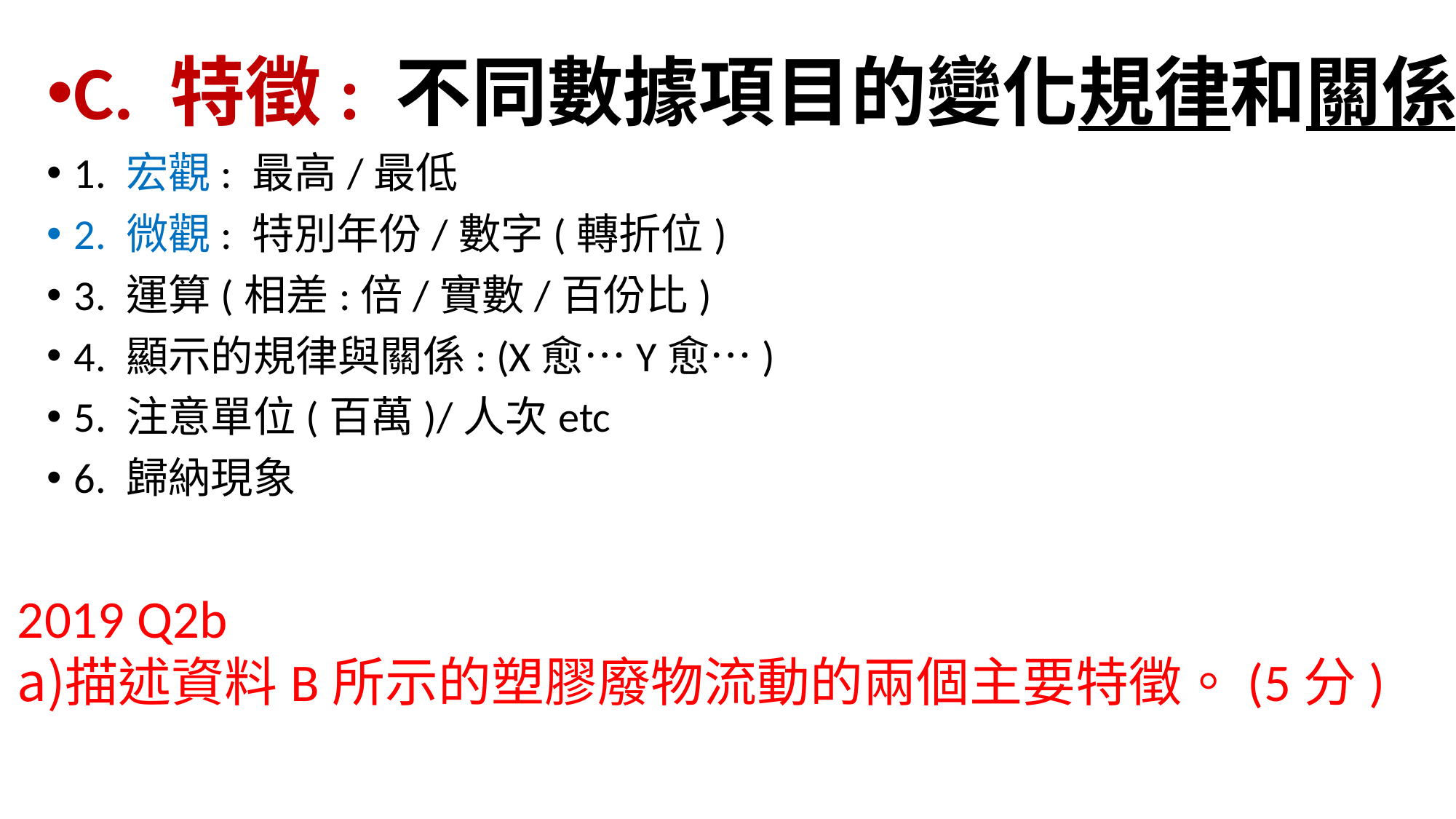

C. 特徵: 不同數據項目的變化規律和關係
1. 宏觀: 最高/最低
2. 微觀: 特別年份/數字(轉折位)
3. 運算(相差:倍/實數/百份比)
4. 顯示的規律與關係: (X愈…Y愈…)
5. 注意單位(百萬)/人次etc
6. 歸納現象

2019 Q2b
描述資料B所示的塑膠廢物流動的兩個主要特徵。(5分)